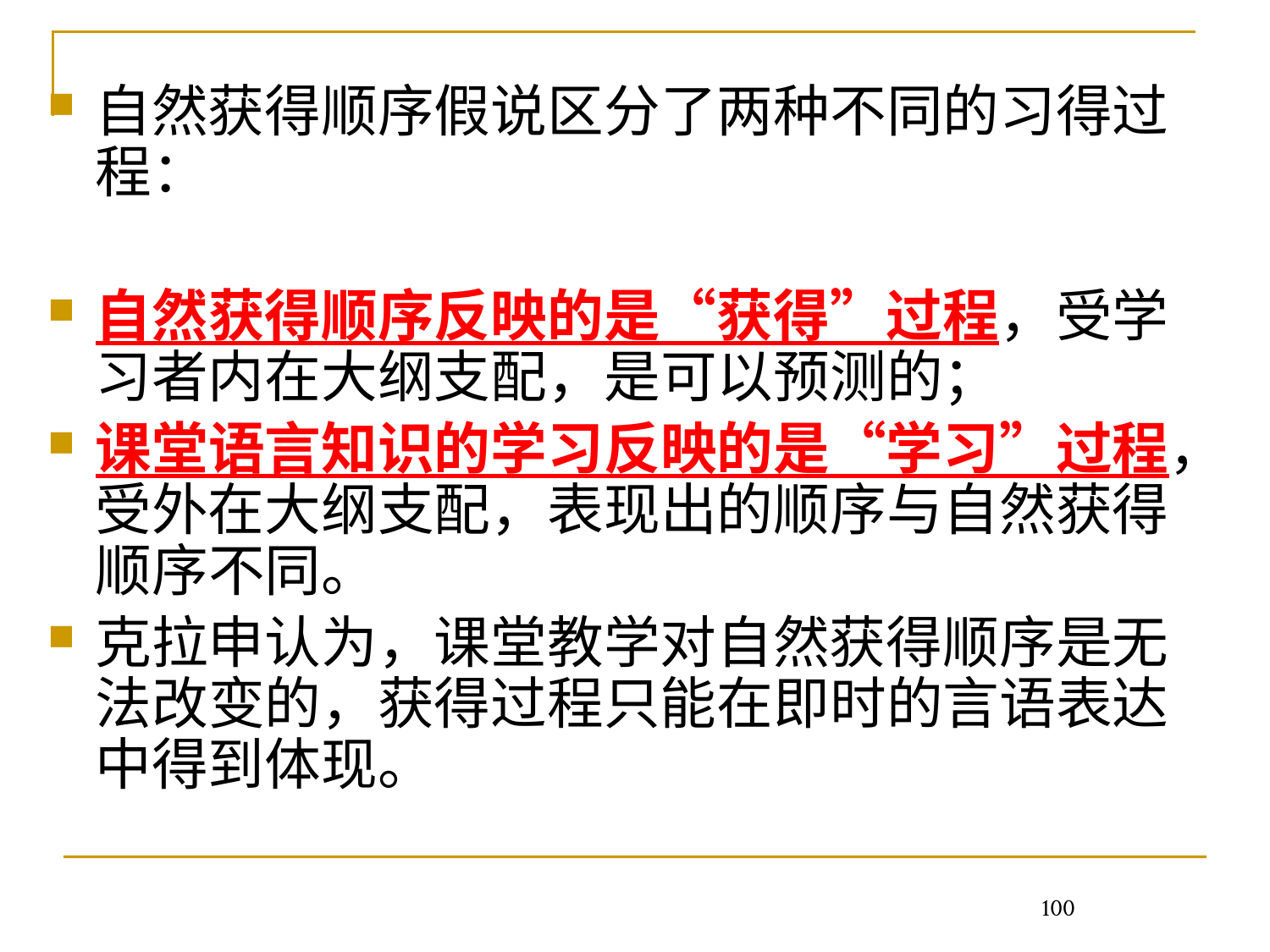

自然获得顺序假说区分了两种不同的习得过程：

自然获得顺序反映的是“获得”过程，受学习者内在大纲支配，是可以预测的；
课堂语言知识的学习反映的是“学习”过程，受外在大纲支配，表现出的顺序与自然获得顺序不同。
克拉申认为，课堂教学对自然获得顺序是无法改变的，获得过程只能在即时的言语表达中得到体现。

100